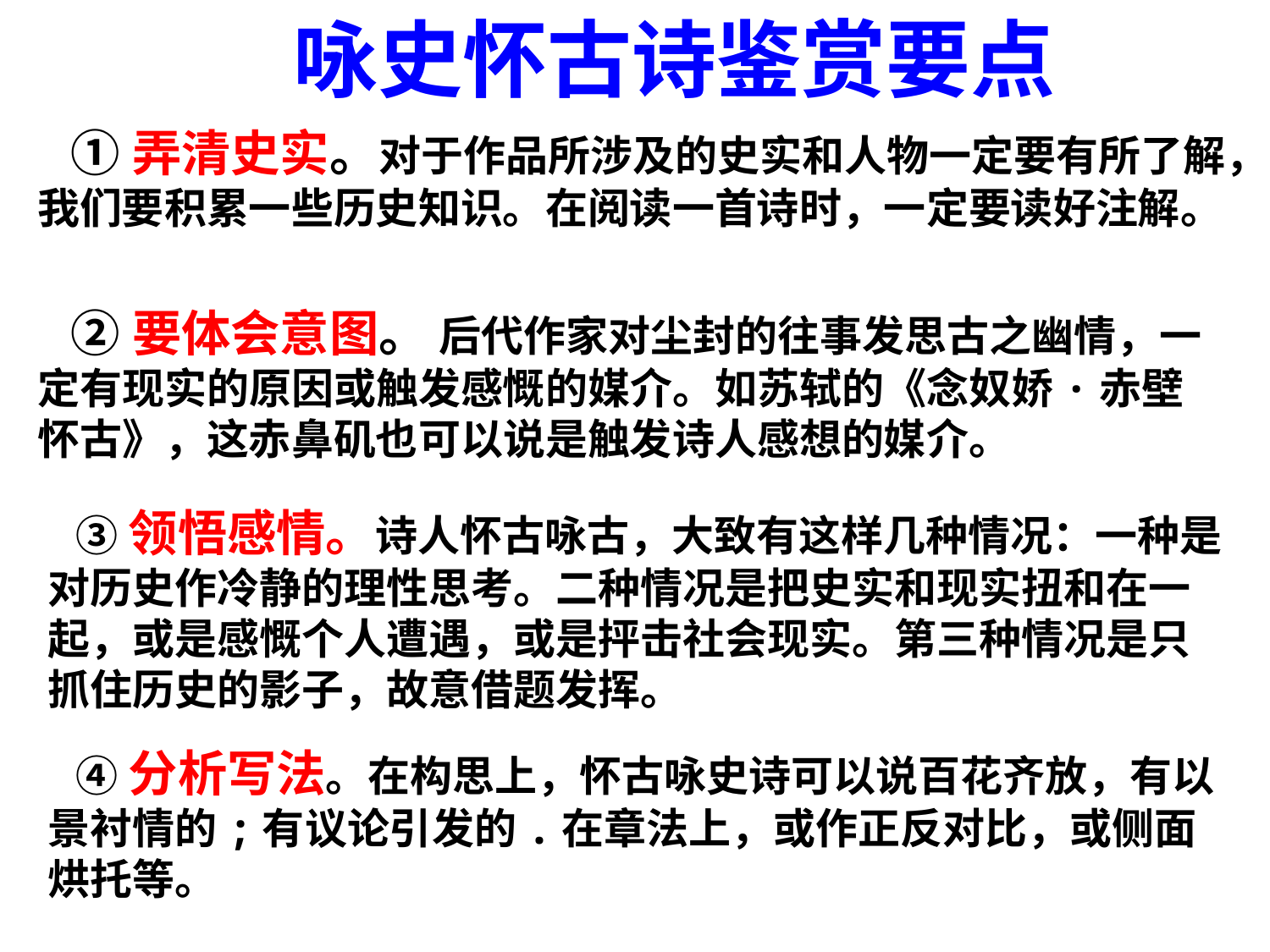

咏史怀古诗鉴赏要点
#
   ①弄清史实。对于作品所涉及的史实和人物一定要有所了解，我们要积累一些历史知识。在阅读一首诗时，一定要读好注解。
   ②要体会意图。 后代作家对尘封的往事发思古之幽情，一定有现实的原因或触发感慨的媒介。如苏轼的《念奴娇·赤壁怀古》，这赤鼻矶也可以说是触发诗人感想的媒介。
   ③领悟感情。诗人怀古咏古，大致有这样几种情况：一种是对历史作冷静的理性思考。二种情况是把史实和现实扭和在一起，或是感慨个人遭遇，或是抨击社会现实。第三种情况是只抓住历史的影子，故意借题发挥。
   ④分析写法。在构思上，怀古咏史诗可以说百花齐放，有以景衬情的;有议论引发的.在章法上，或作正反对比，或侧面烘托等。